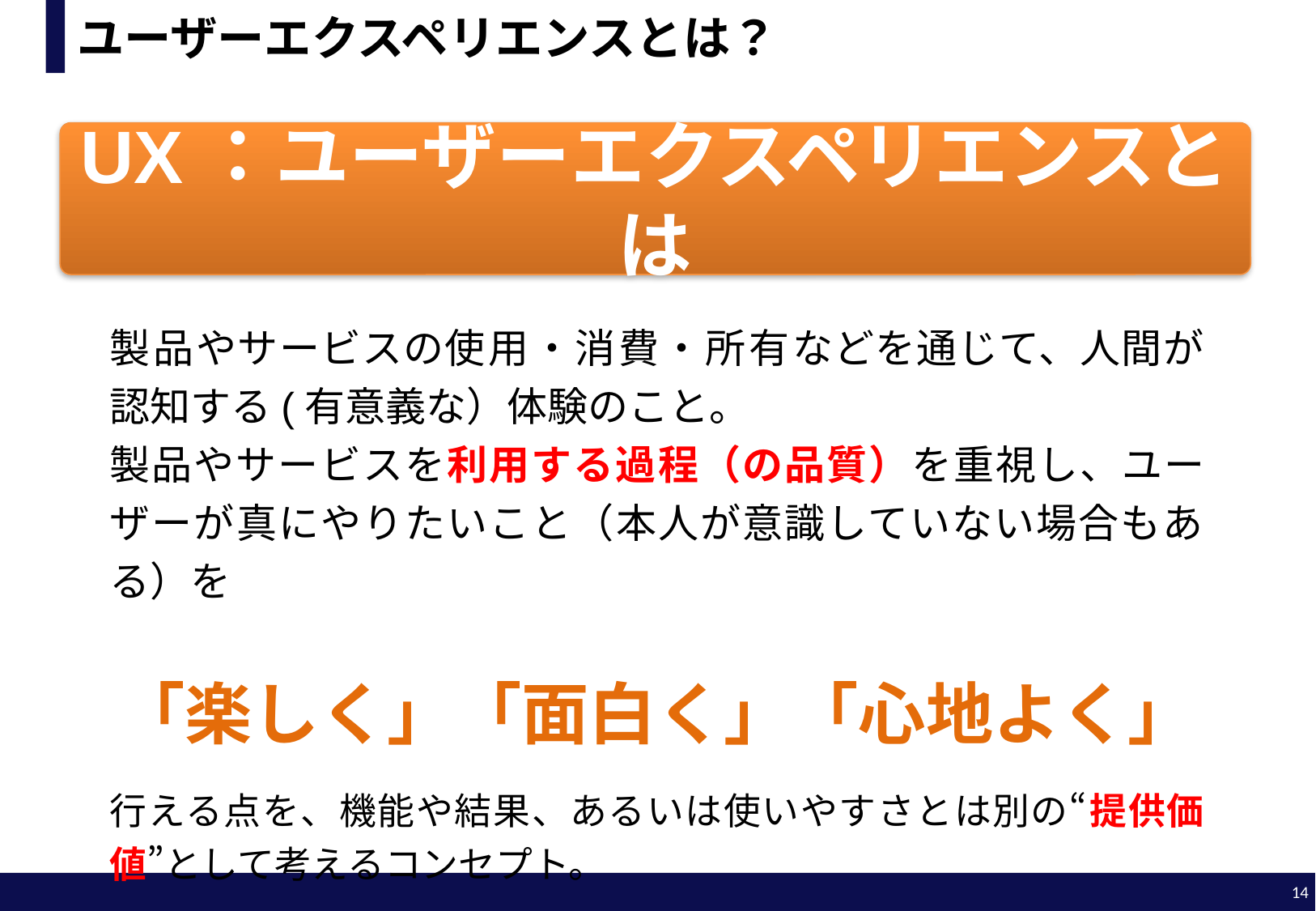

# ユーザーエクスペリエンスとは？
UX：ユーザーエクスペリエンスとは
製品やサービスの使用・消費・所有などを通じて、人間が認知する(有意義な）体験のこと。
製品やサービスを利用する過程（の品質）を重視し、ユーザーが真にやりたいこと（本人が意識していない場合もある）を

「楽しく」「面白く」「心地よく」

行える点を、機能や結果、あるいは使いやすさとは別の“提供価値”として考えるコンセプト。